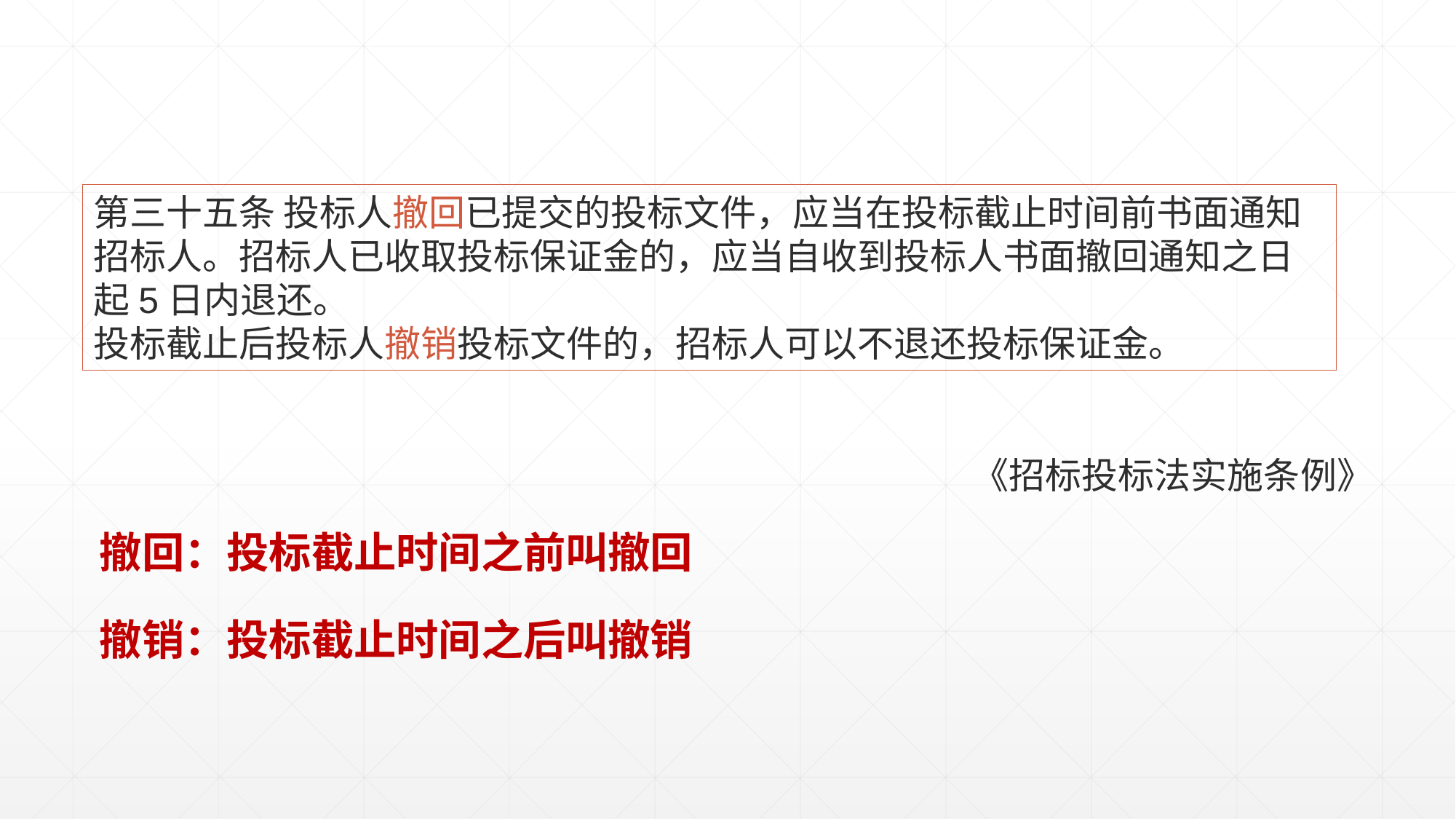

第三十五条 投标人撤回已提交的投标文件，应当在投标截止时间前书面通知招标人。招标人已收取投标保证金的，应当自收到投标人书面撤回通知之日起5日内退还。
投标截止后投标人撤销投标文件的，招标人可以不退还投标保证金。
《招标投标法实施条例》
撤回：投标截止时间之前叫撤回
撤销：投标截止时间之后叫撤销